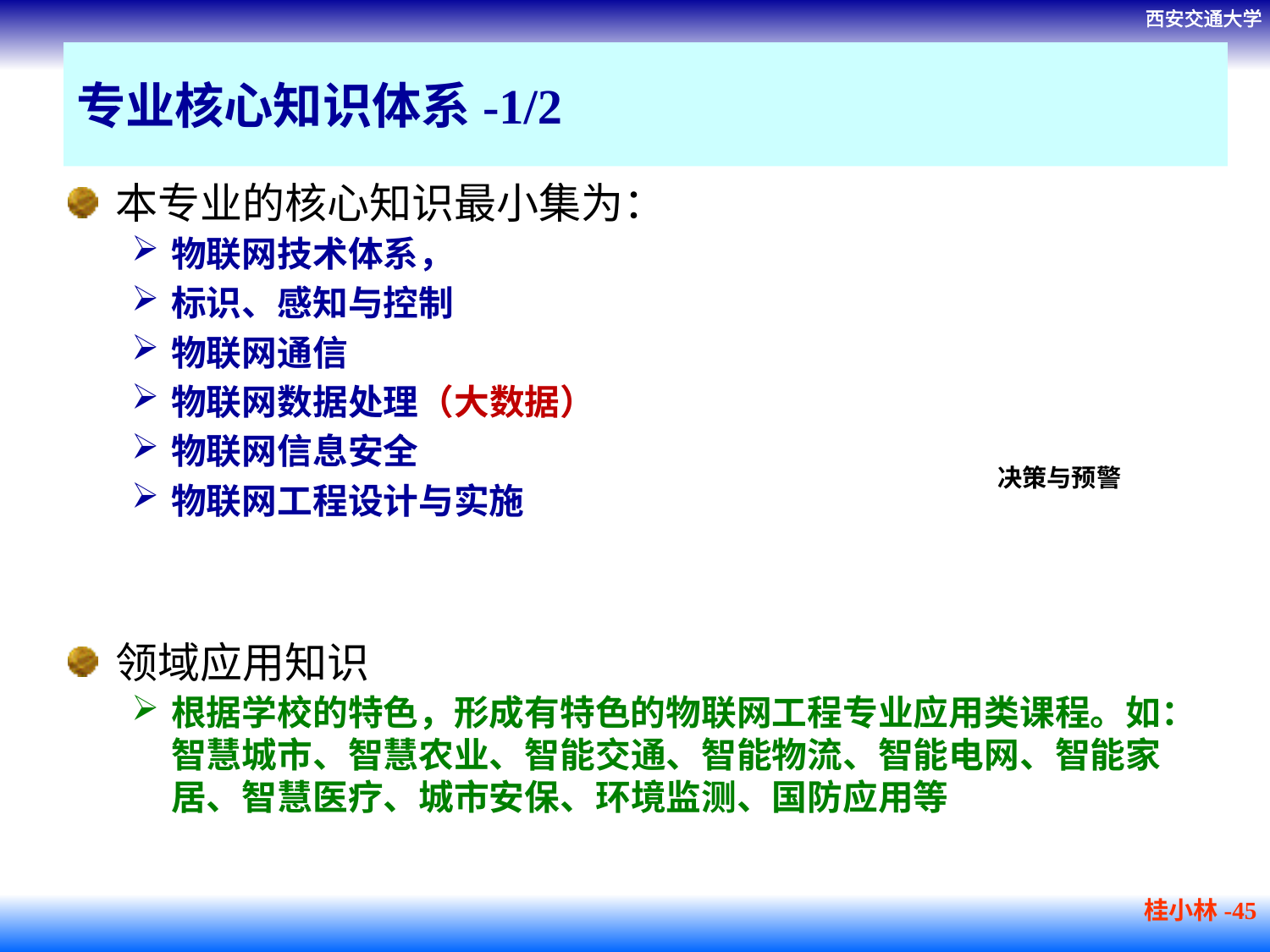

# 专业核心知识体系-1/2
本专业的核心知识最小集为：
物联网技术体系，
标识、感知与控制
物联网通信
物联网数据处理（大数据）
物联网信息安全
物联网工程设计与实施

领域应用知识
根据学校的特色，形成有特色的物联网工程专业应用类课程。如：智慧城市、智慧农业、智能交通、智能物流、智能电网、智能家居、智慧医疗、城市安保、环境监测、国防应用等

决策与预警
桂小林-45